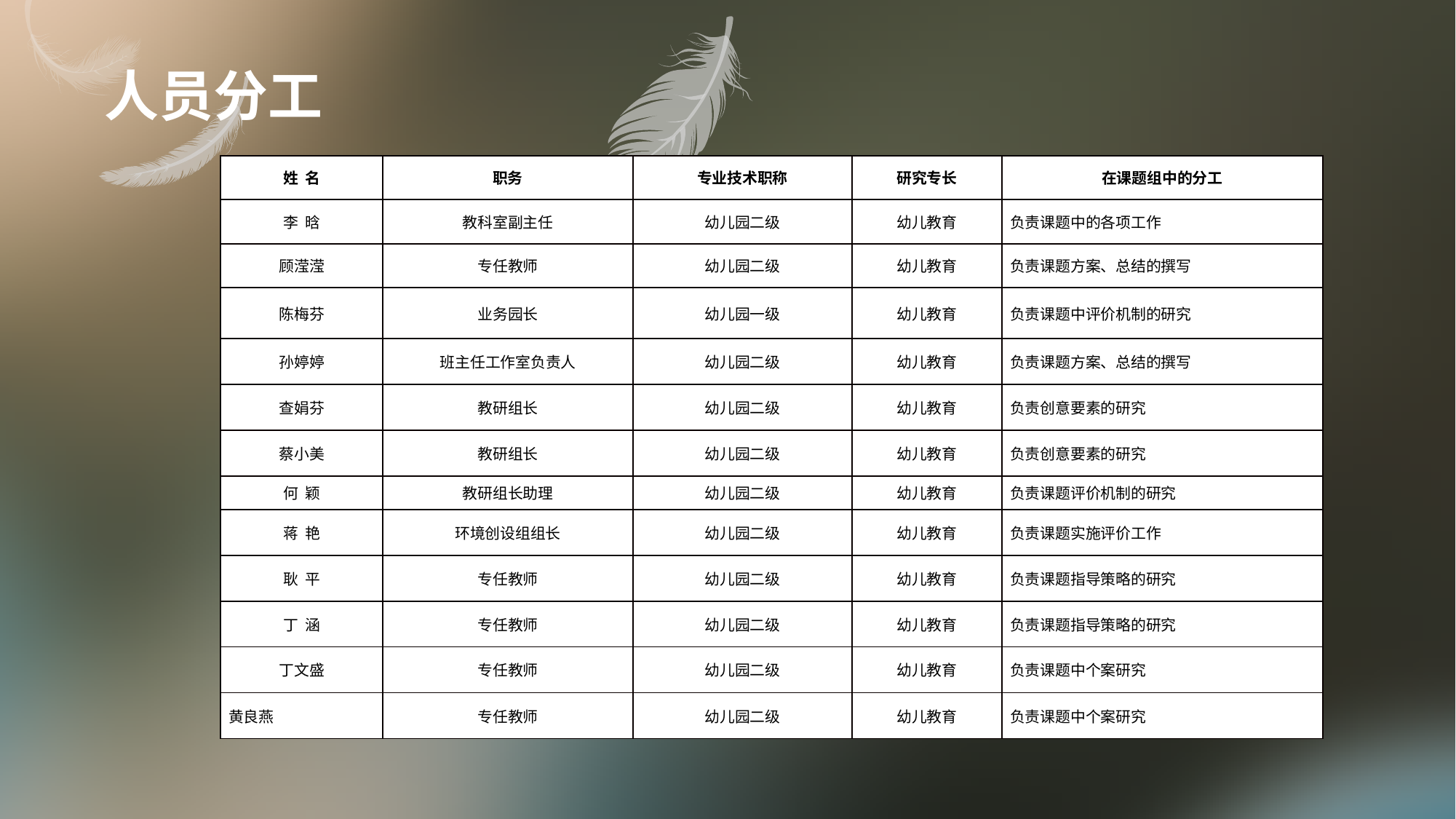

人员分工

| 姓 名 | 职务 | 专业技术职称 | 研究专长 | 在课题组中的分工 |
| --- | --- | --- | --- | --- |
| 李 晗 | 教科室副主任 | 幼儿园二级 | 幼儿教育 | 负责课题中的各项工作 |
| 顾滢滢 | 专任教师 | 幼儿园二级 | 幼儿教育 | 负责课题方案、总结的撰写 |
| 陈梅芬 | 业务园长 | 幼儿园一级 | 幼儿教育 | 负责课题中评价机制的研究 |
| 孙婷婷 | 班主任工作室负责人 | 幼儿园二级 | 幼儿教育 | 负责课题方案、总结的撰写 |
| 查娟芬 | 教研组长 | 幼儿园二级 | 幼儿教育 | 负责创意要素的研究 |
| 蔡小美 | 教研组长 | 幼儿园二级 | 幼儿教育 | 负责创意要素的研究 |
| 何 颖 | 教研组长助理 | 幼儿园二级 | 幼儿教育 | 负责课题评价机制的研究 |
| 蒋 艳 | 环境创设组组长 | 幼儿园二级 | 幼儿教育 | 负责课题实施评价工作 |
| 耿 平 | 专任教师 | 幼儿园二级 | 幼儿教育 | 负责课题指导策略的研究 |
| 丁 涵 | 专任教师 | 幼儿园二级 | 幼儿教育 | 负责课题指导策略的研究 |
| 丁文盛 | 专任教师 | 幼儿园二级 | 幼儿教育 | 负责课题中个案研究 |
| 黄良燕 | 专任教师 | 幼儿园二级 | 幼儿教育 | 负责课题中个案研究 |